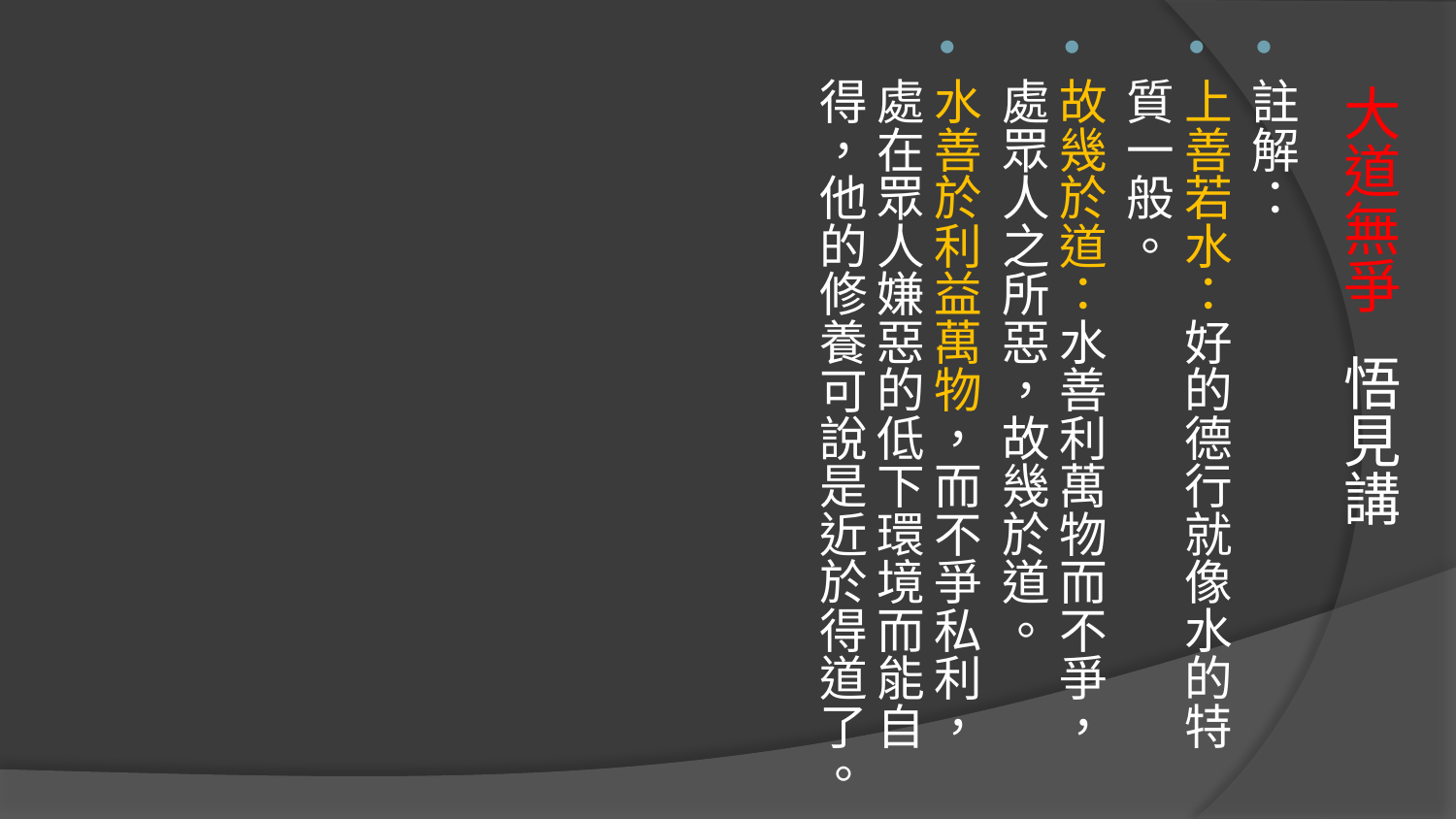

註解：
上善若水：好的德行就像水的特質一般。
故幾於道：水善利萬物而不爭，處眾人之所惡，故幾於道。
水善於利益萬物，而不爭私利，處在眾人嫌惡的低下環境而能自得，他的修養可說是近於得道了。

# 大道無爭   悟見講